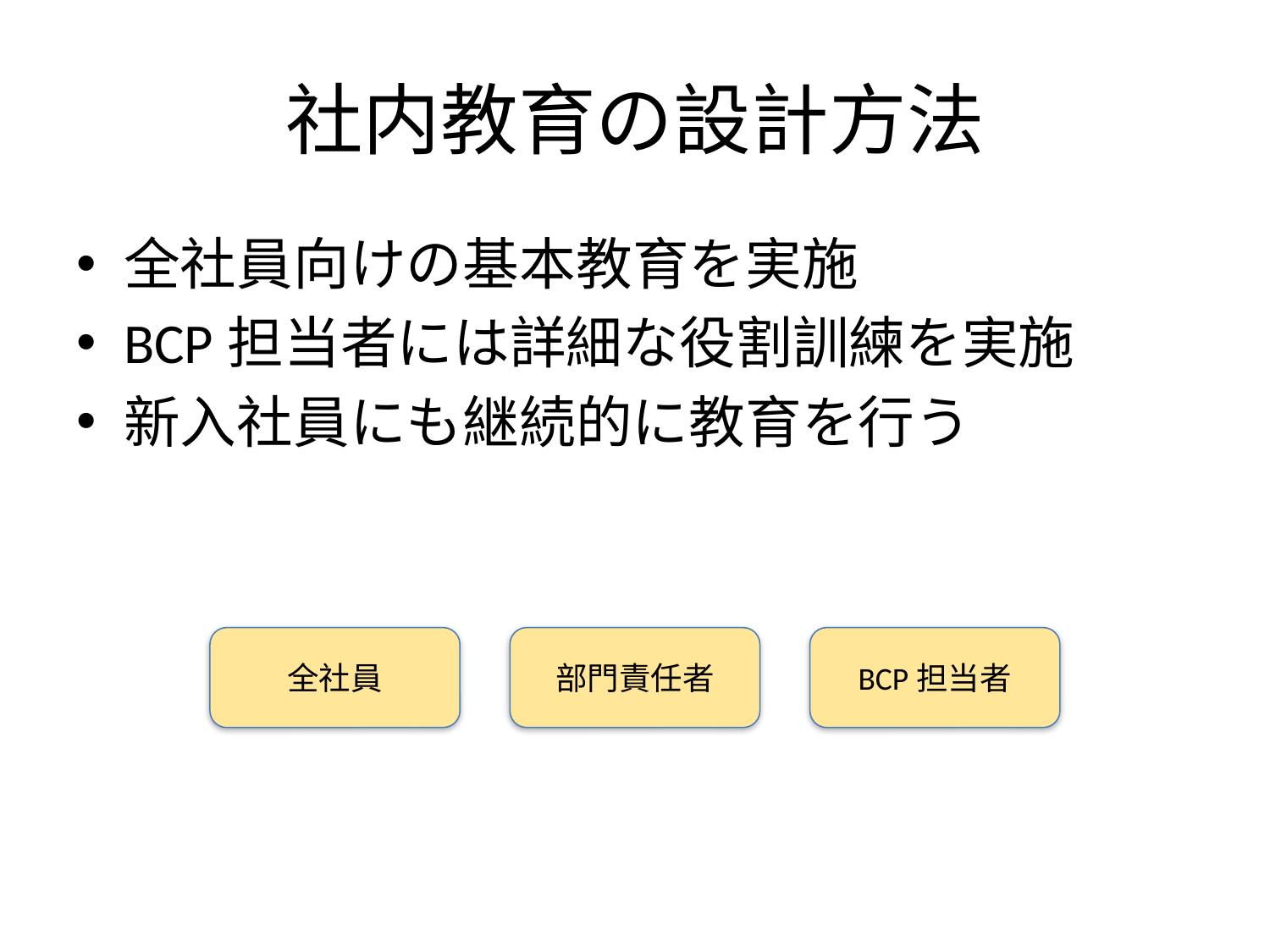

# 社内教育の設計方法
全社員向けの基本教育を実施
BCP担当者には詳細な役割訓練を実施
新入社員にも継続的に教育を行う
全社員
部門責任者
BCP担当者